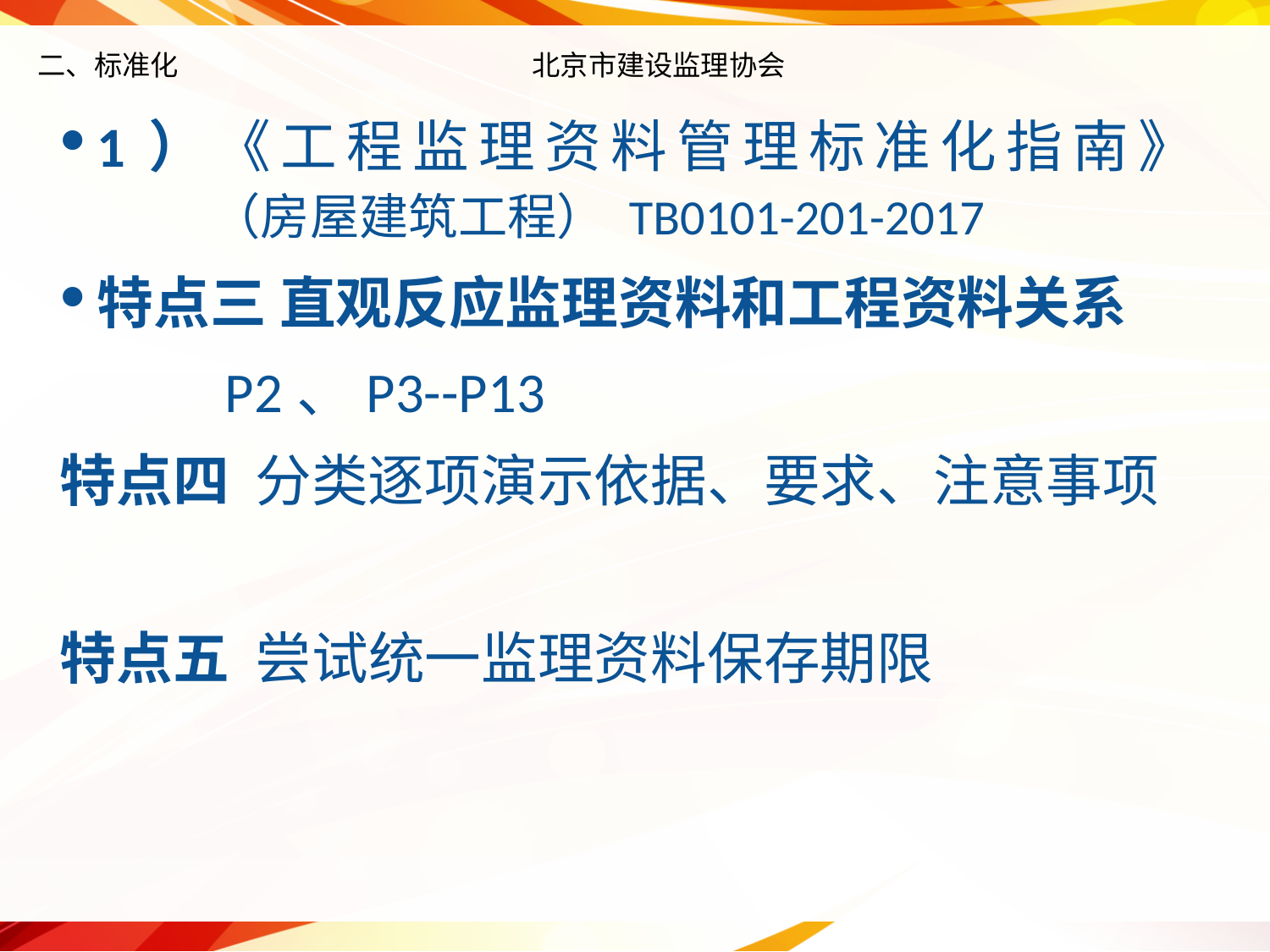

# 二、标准化                                                        北京市建设监理协会
1）《工程监理资料管理标准化指南》
         （房屋建筑工程） TB0101-201-2017
特点三 直观反应监理资料和工程资料关系
             P2、P3--P13
特点四  分类逐项演示依据、要求、注意事项

特点五  尝试统一监理资料保存期限